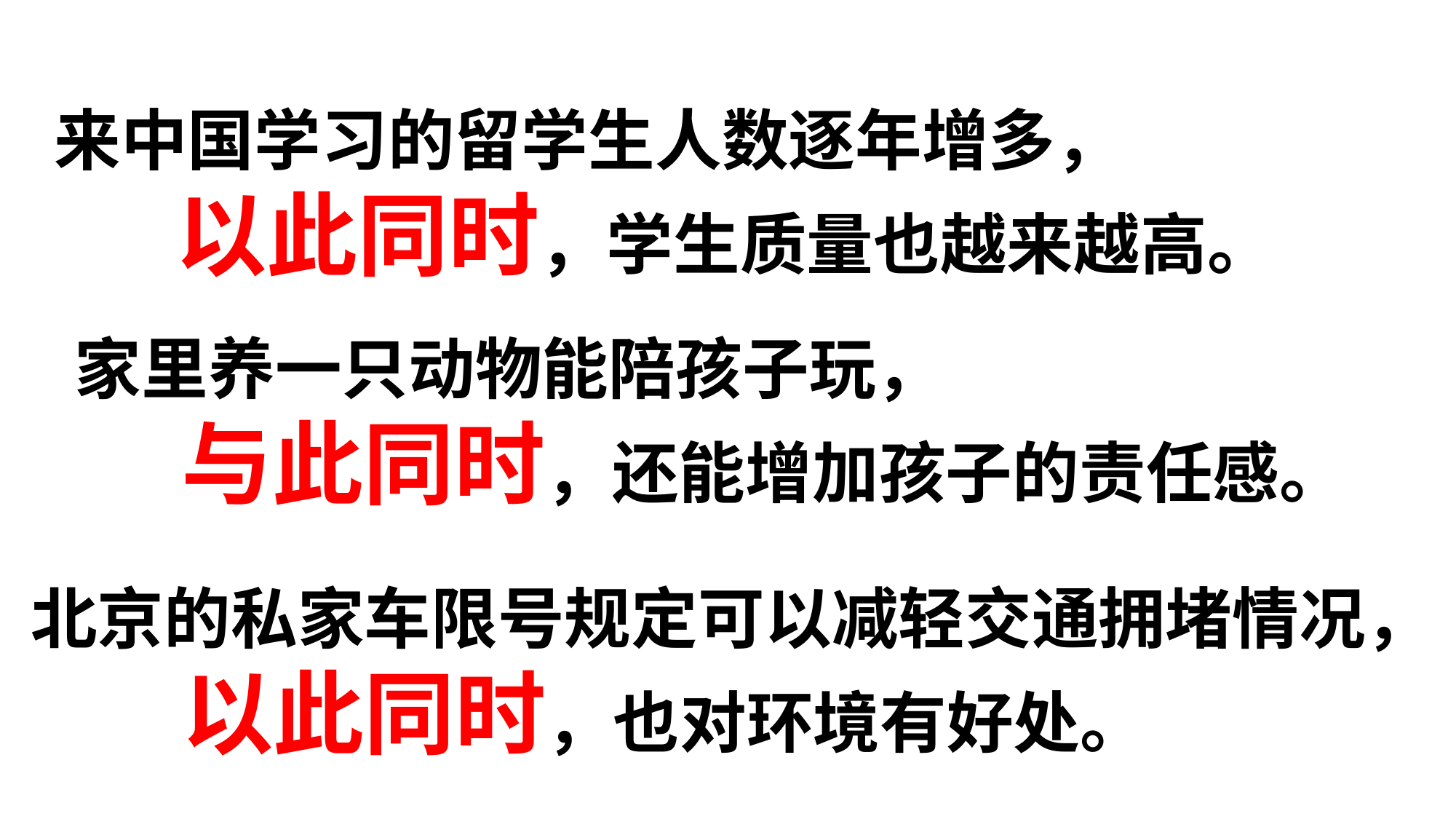

来中国学习的留学生人数逐年增多，
       以此同时，学生质量也越来越高。
家里养一只动物能陪孩子玩，
      与此同时，还能增加孩子的责任感。
北京的私家车限号规定可以减轻交通拥堵情况，
         以此同时，也对环境有好处。